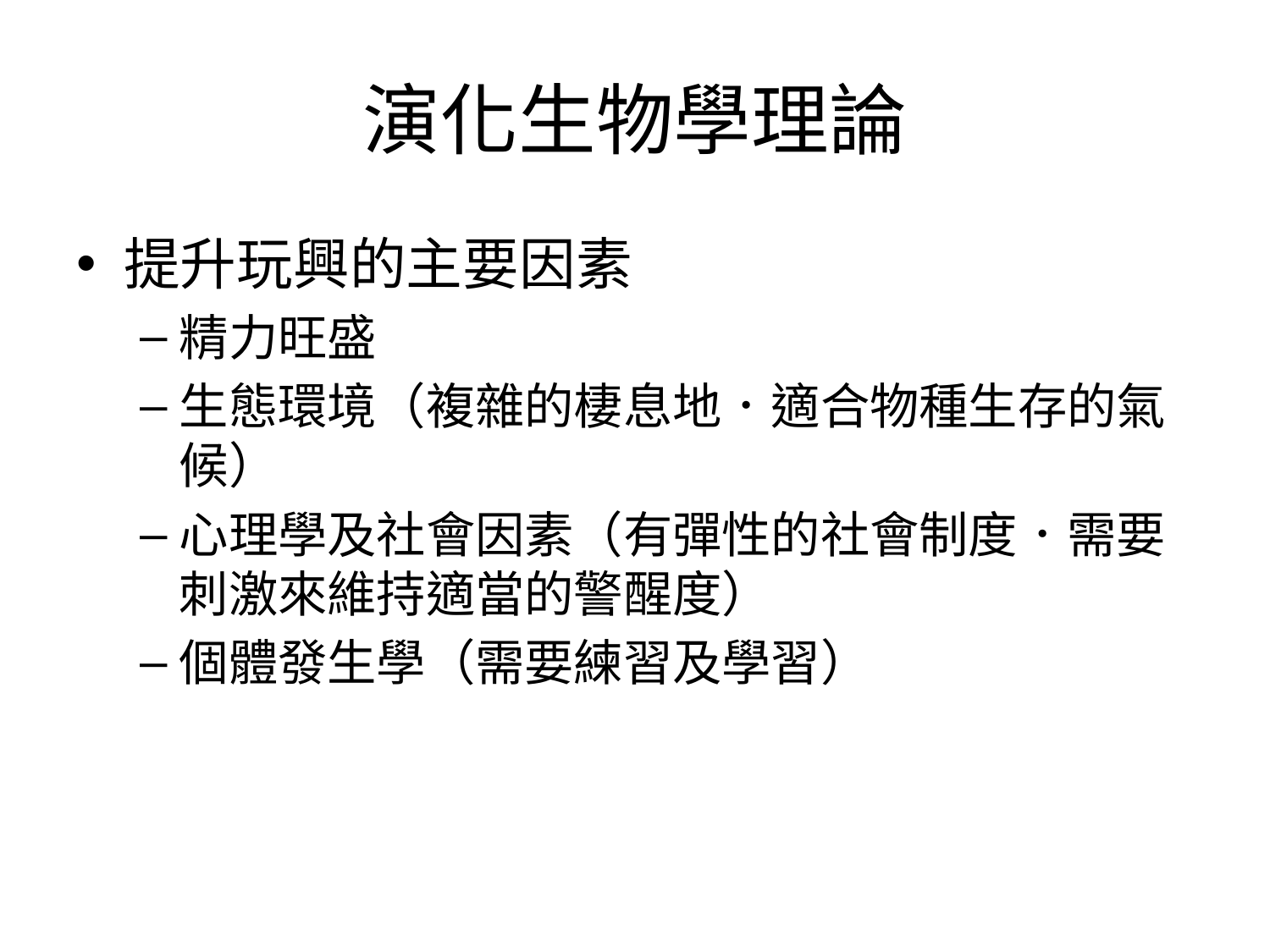

# 演化生物學理論
提升玩興的主要因素
精力旺盛
生態環境（複雜的棲息地．適合物種生存的氣候）
心理學及社會因素（有彈性的社會制度．需要刺激來維持適當的警醒度）
個體發生學（需要練習及學習）